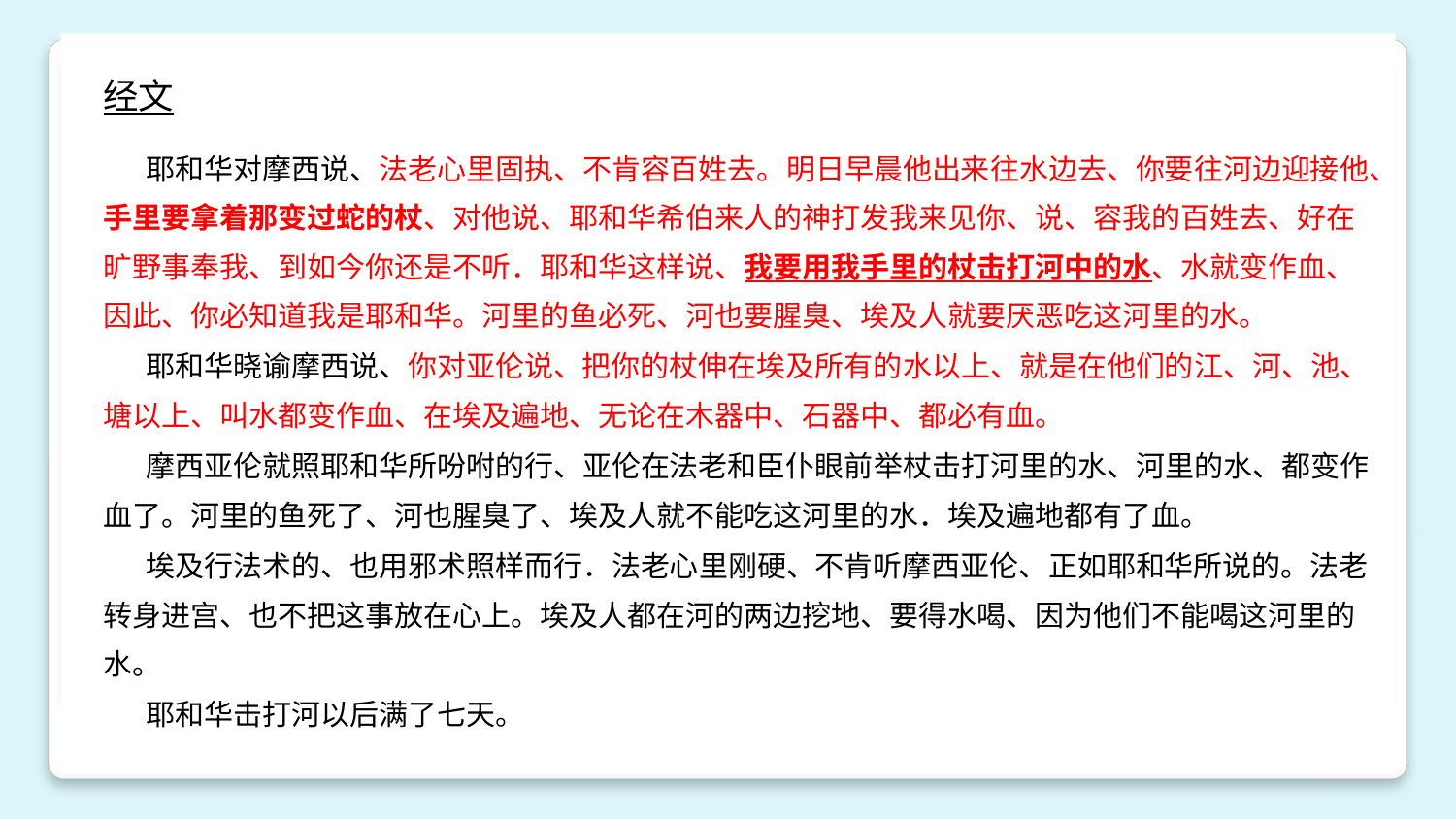

经文

      耶和华对摩西说、法老心里固执、不肯容百姓去。明日早晨他出来往水边去、你要往河边迎接他、手里要拿着那变过蛇的杖、对他说、耶和华希伯来人的神打发我来见你、说、容我的百姓去、好在旷野事奉我、到如今你还是不听．耶和华这样说、我要用我手里的杖击打河中的水、水就变作血、因此、你必知道我是耶和华。河里的鱼必死、河也要腥臭、埃及人就要厌恶吃这河里的水。
      耶和华晓谕摩西说、你对亚伦说、把你的杖伸在埃及所有的水以上、就是在他们的江、河、池、塘以上、叫水都变作血、在埃及遍地、无论在木器中、石器中、都必有血。
      摩西亚伦就照耶和华所吩咐的行、亚伦在法老和臣仆眼前举杖击打河里的水、河里的水、都变作血了。河里的鱼死了、河也腥臭了、埃及人就不能吃这河里的水．埃及遍地都有了血。
      埃及行法术的、也用邪术照样而行．法老心里刚硬、不肯听摩西亚伦、正如耶和华所说的。法老转身进宫、也不把这事放在心上。埃及人都在河的两边挖地、要得水喝、因为他们不能喝这河里的水。
      耶和华击打河以后满了七天。